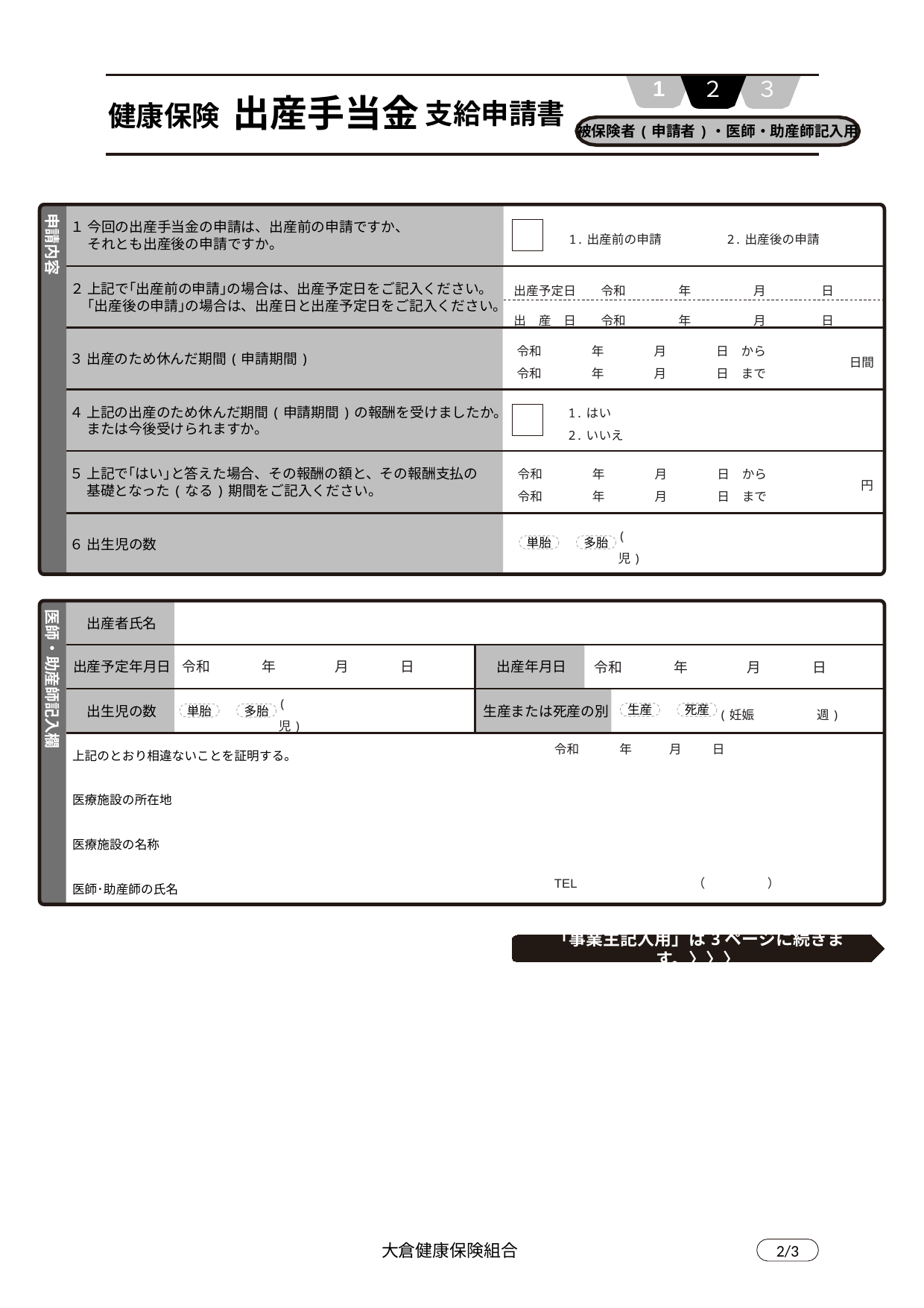

1
２
３
出産手当金
支給申請書
健康保険
被保険者(申請者)・医師・助産師記入用

申請内容

１ 今回の出産手当金の申請は、出産前の申請ですか、
　 それとも出産後の申請ですか。

1.出産前の申請　　　　　2.出産後の申請
２ 上記で｢出産前の申請｣の場合は、出産予定日をご記入ください。
　 ｢出産後の申請｣の場合は、出産日と出産予定日をご記入ください。

出産予定日　　令和　　　　 年　　　　　月　　　 　 日
出　産　日　　令和　　　　 年　　　　　月　　　 　 日

３ 出産のため休んだ期間(申請期間)
令和　　　　年　　　　月　　　　日　から
令和　　　　年　　　　月　　　　日　まで
日間

４ 上記の出産のため休んだ期間(申請期間)の報酬を受けましたか。
　 または今後受けられますか。
1.はい
2.いいえ

５ 上記で｢はい｣と答えた場合、その報酬の額と、その報酬支払の
　 基礎となった(なる)期間をご記入ください。
令和　　　　年　　　　月　　　　日　から
令和　　　　年　　　　月　　　　日　まで
円

６ 出生児の数
(　　　　　児)
単胎
多胎

出産者氏名
医師・助産師記入欄
出産予定年月日
出産年月日

令和　 　　  年　　　　 月　　 　  日
令和　 　　  年　　　　 月　　 　  日
生産または死産の別
出生児の数

(妊娠　　　　　週)
(　　　　　児)
生産
死産
単胎
多胎
上記のとおり相違ないことを証明する。

医療施設の所在地

医療施設の名称

医師･助産師の氏名

令和　 　　年　　　月　　  日
TEL　　　　　　　　　（　　　　　）
「事業主記入用」は3ページに続きます。〉〉〉
大倉健康保険組合
2/3